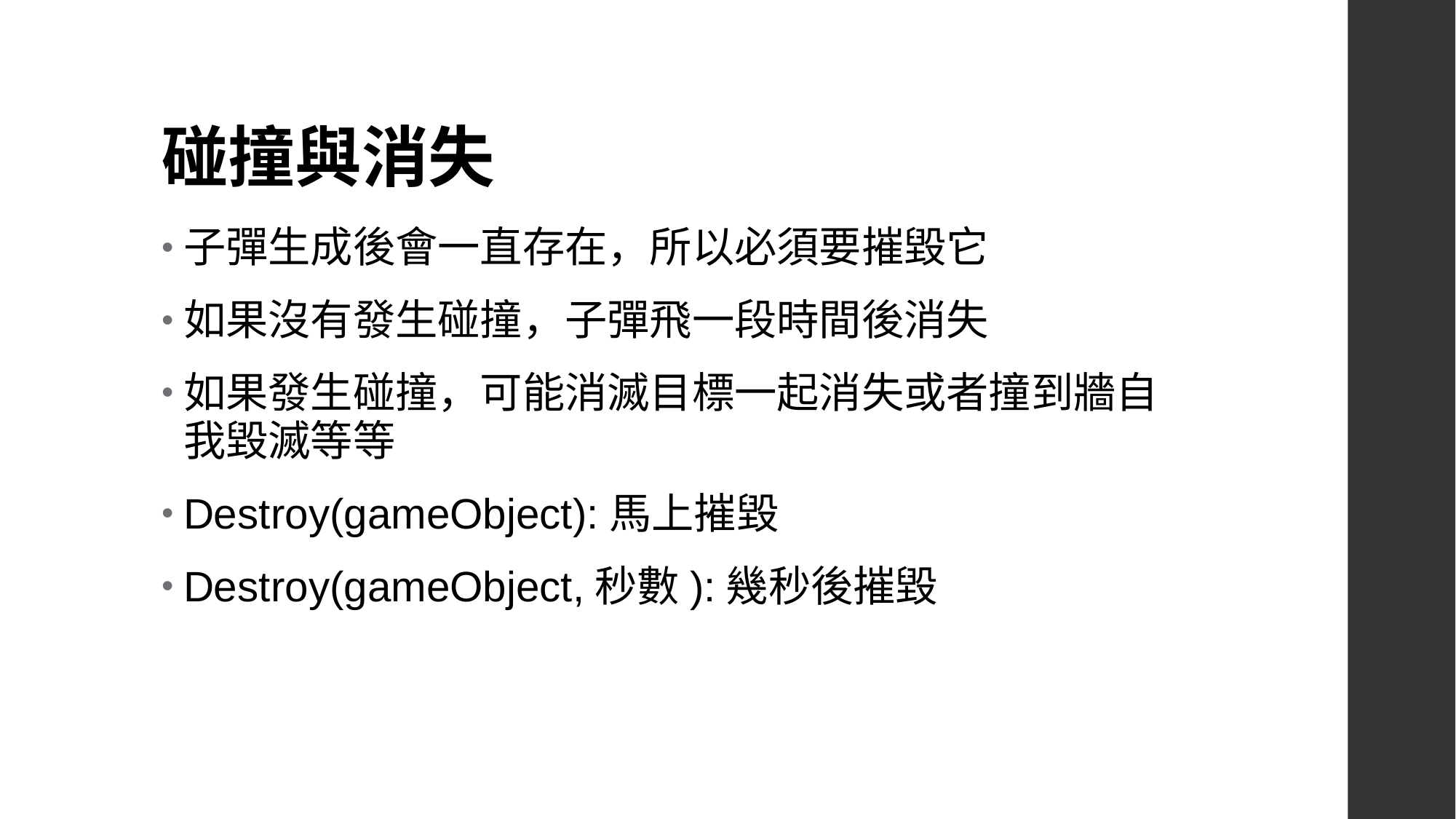

# 碰撞與消失
子彈生成後會一直存在，所以必須要摧毀它
如果沒有發生碰撞，子彈飛一段時間後消失
如果發生碰撞，可能消滅目標一起消失或者撞到牆自我毀滅等等
Destroy(gameObject):馬上摧毀
Destroy(gameObject,秒數):幾秒後摧毀